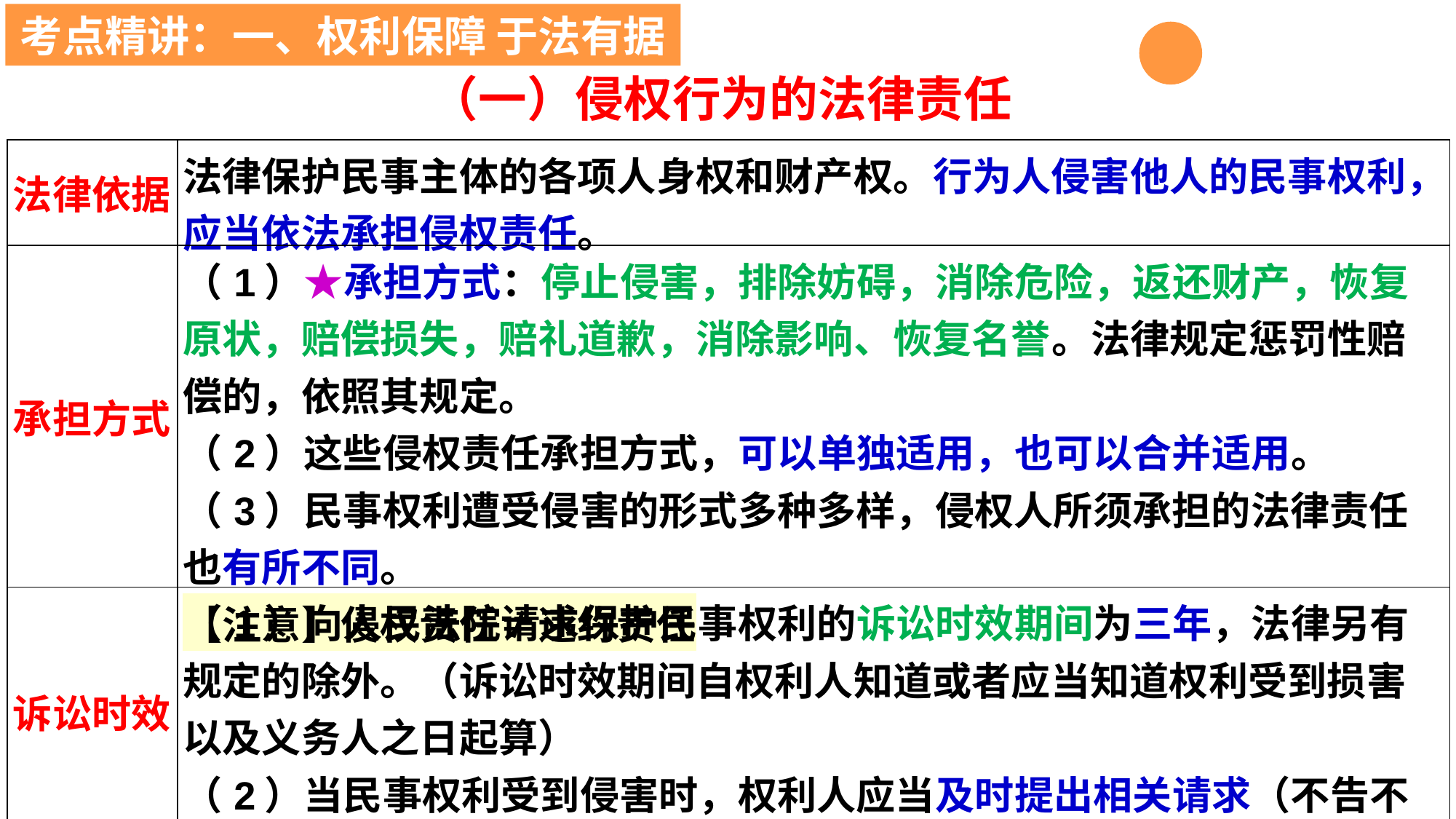

考点精讲：一、权利保障 于法有据

（一）侵权行为的法律责任
| 法律依据 | 法律保护民事主体的各项人身权和财产权。行为人侵害他人的民事权利，应当依法承担侵权责任。 |
| --- | --- |
| 承担方式 | （1）★承担方式：停止侵害，排除妨碍，消除危险，返还财产，恢复原状，赔偿损失，赔礼道歉，消除影响、恢复名誉。法律规定惩罚性赔偿的，依照其规定。 （2）这些侵权责任承担方式，可以单独适用，也可以合并适用。 （3）民事权利遭受侵害的形式多种多样，侵权人所须承担的法律责任也有所不同。 【注意】侵权责任≠违约责任 |
| 诉讼时效 | （1）向人民法院请求保护民事权利的诉讼时效期间为三年，法律另有规定的除外。（诉讼时效期间自权利人知道或者应当知道权利受到损害以及义务人之日起算） （2）当民事权利受到侵害时，权利人应当及时提出相关请求（不告不理） |